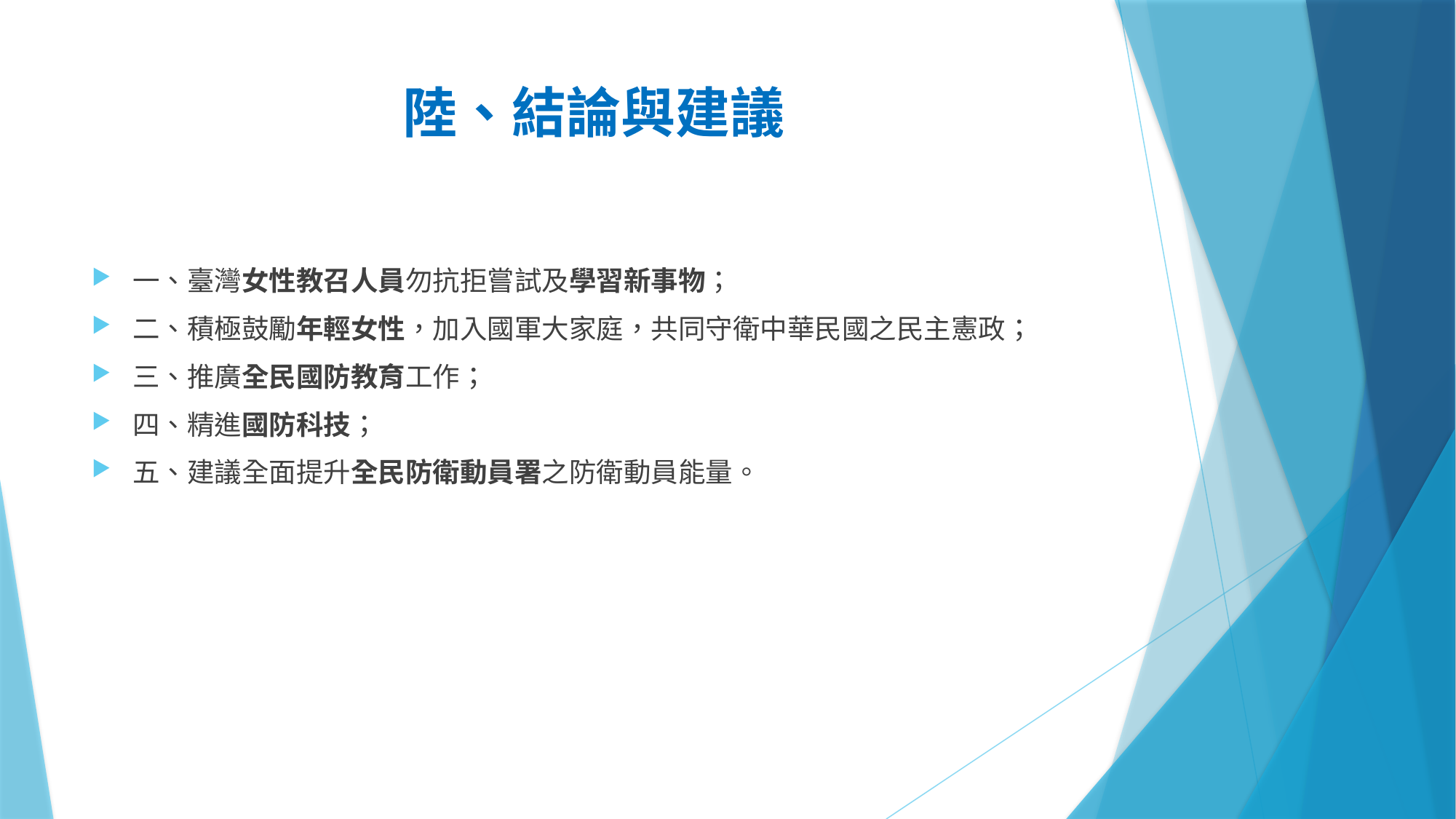

# 陸、結論與建議
一、臺灣女性教召人員勿抗拒嘗試及學習新事物；
二、積極鼓勵年輕女性，加入國軍大家庭，共同守衛中華民國之民主憲政；
三、推廣全民國防教育工作；
四、精進國防科技；
五、建議全面提升全民防衛動員署之防衛動員能量。